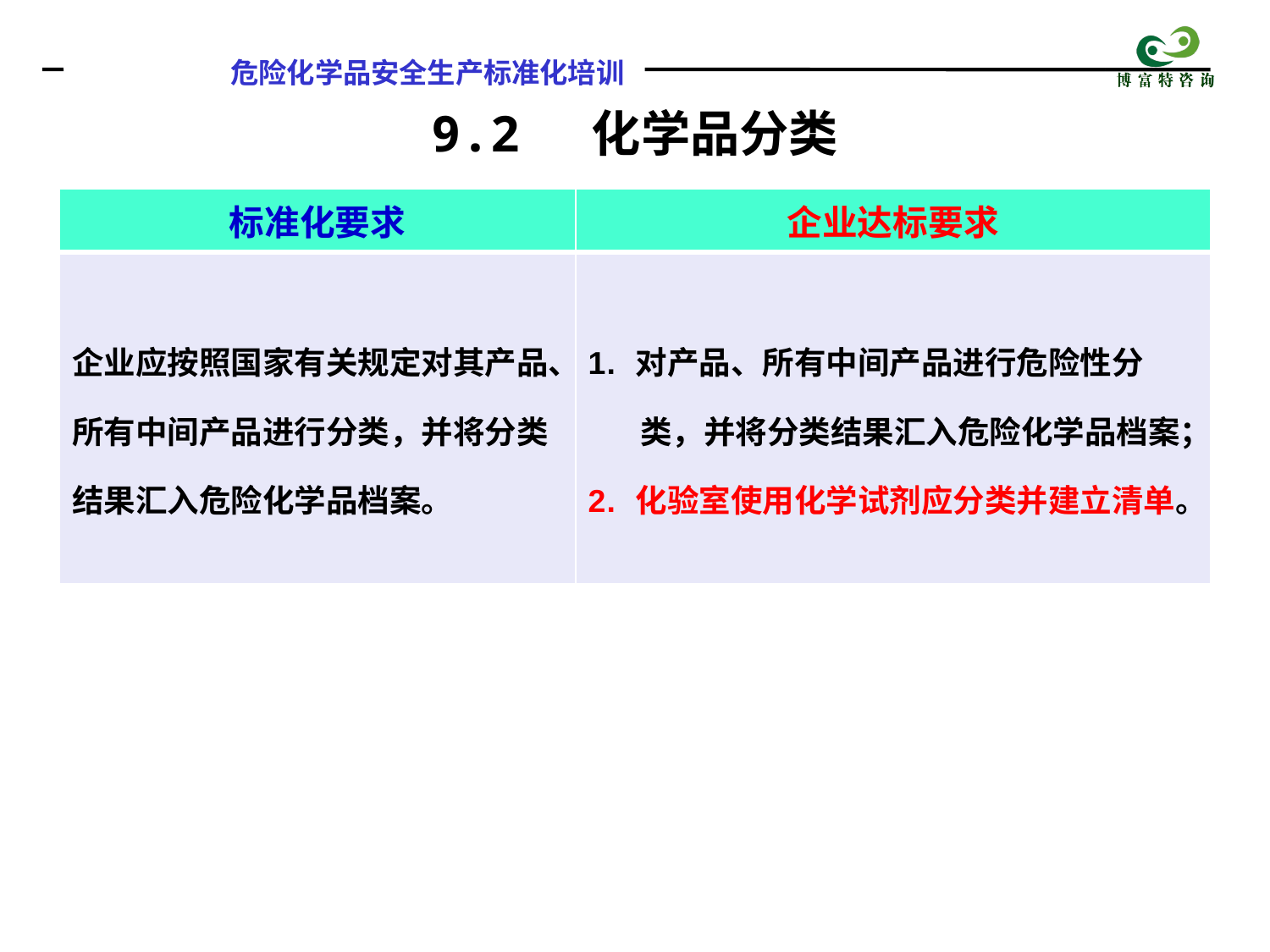

9.2  化学品分类
| 标准化要求 | 企业达标要求 |
| --- | --- |
| 企业应按照国家有关规定对其产品、所有中间产品进行分类，并将分类结果汇入危险化学品档案。 | 对产品、所有中间产品进行危险性分 类，并将分类结果汇入危险化学品档案； 化验室使用化学试剂应分类并建立清单。 |